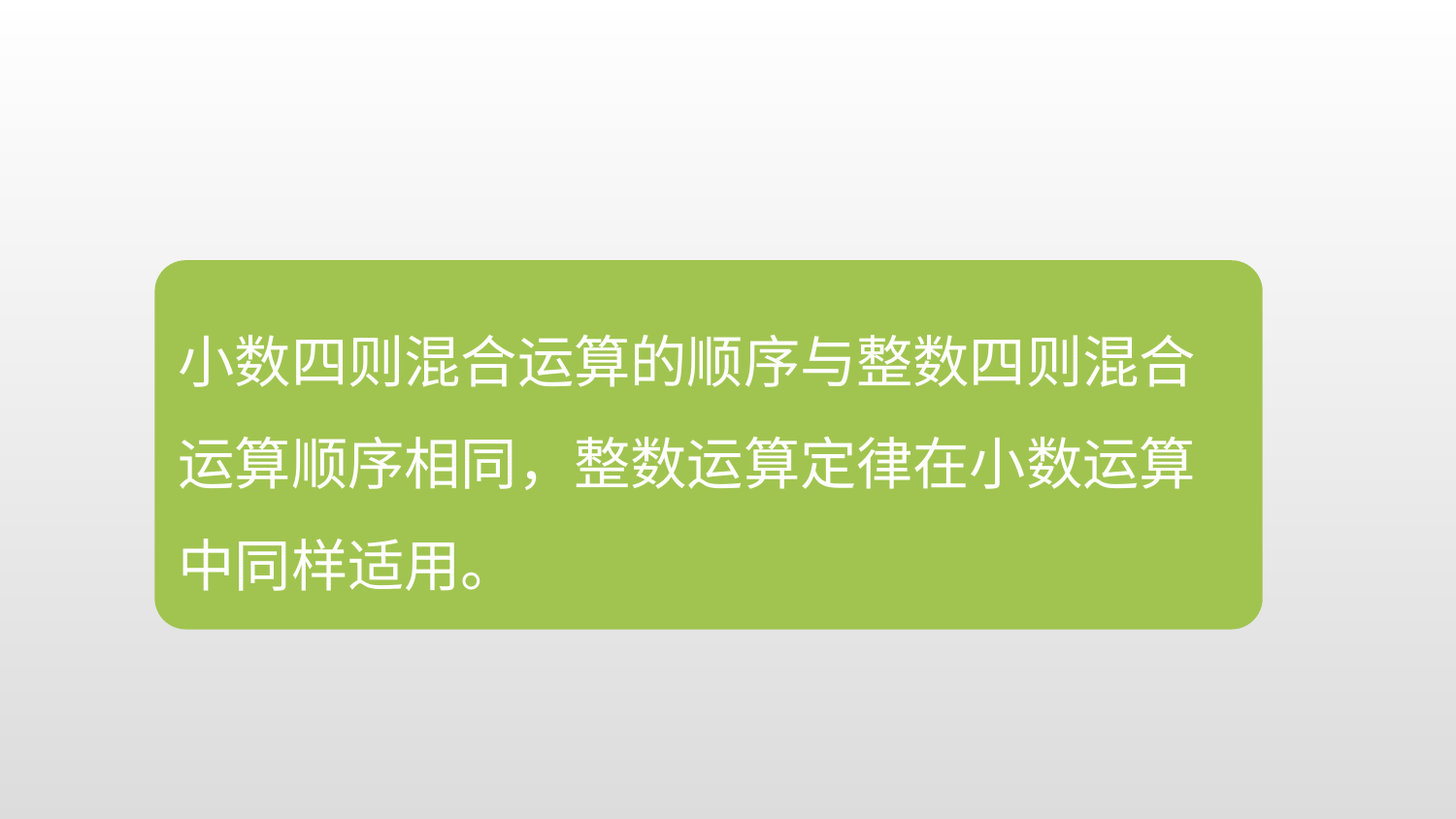

小数四则混合运算的顺序与整数四则混合运算顺序相同，整数运算定律在小数运算中同样适用。